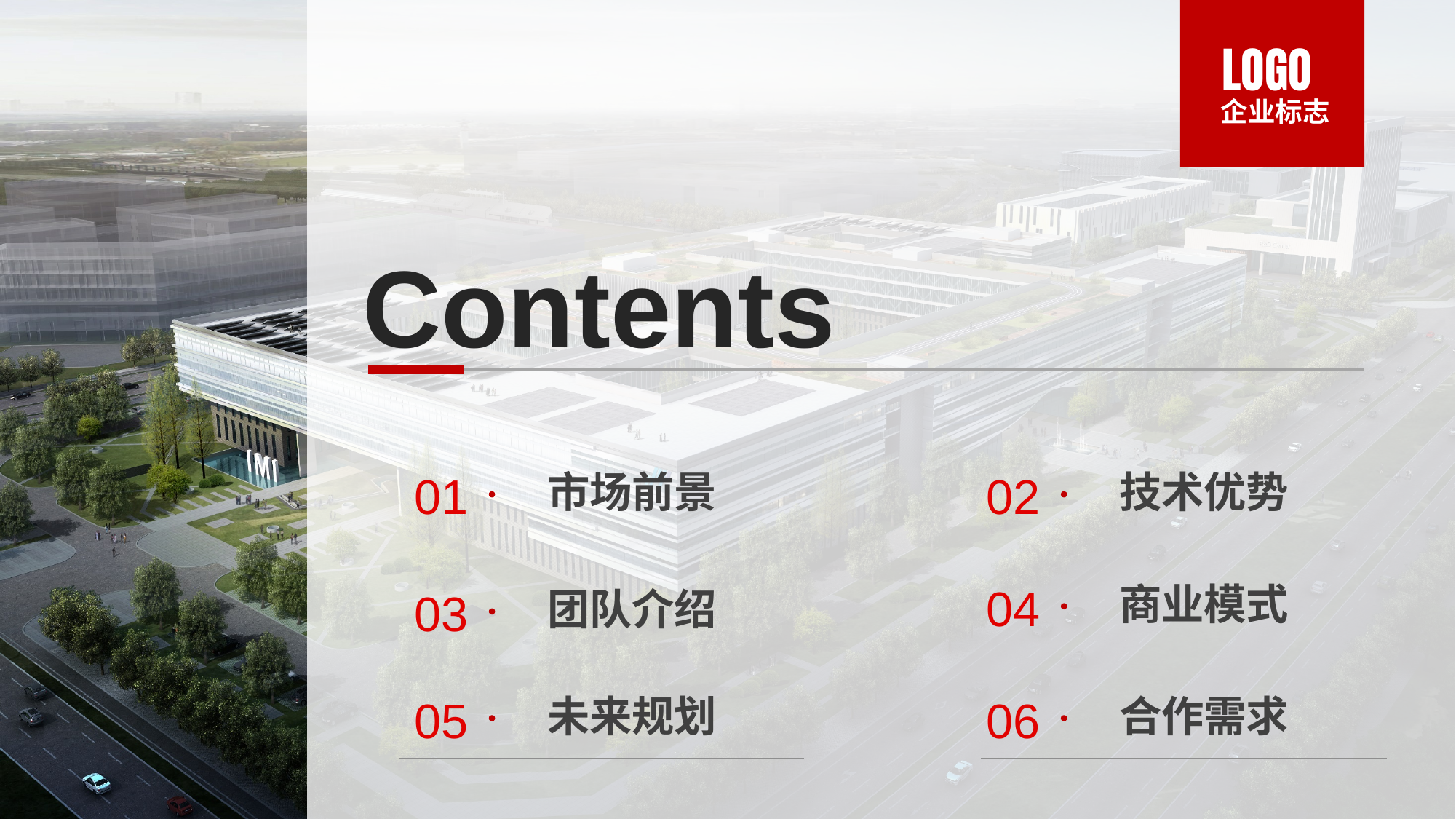

LOGO
企业标志
Contents
01
02
市场前景
技术优势

04
03
商业模式
团队介绍

05
06
未来规划
合作需求